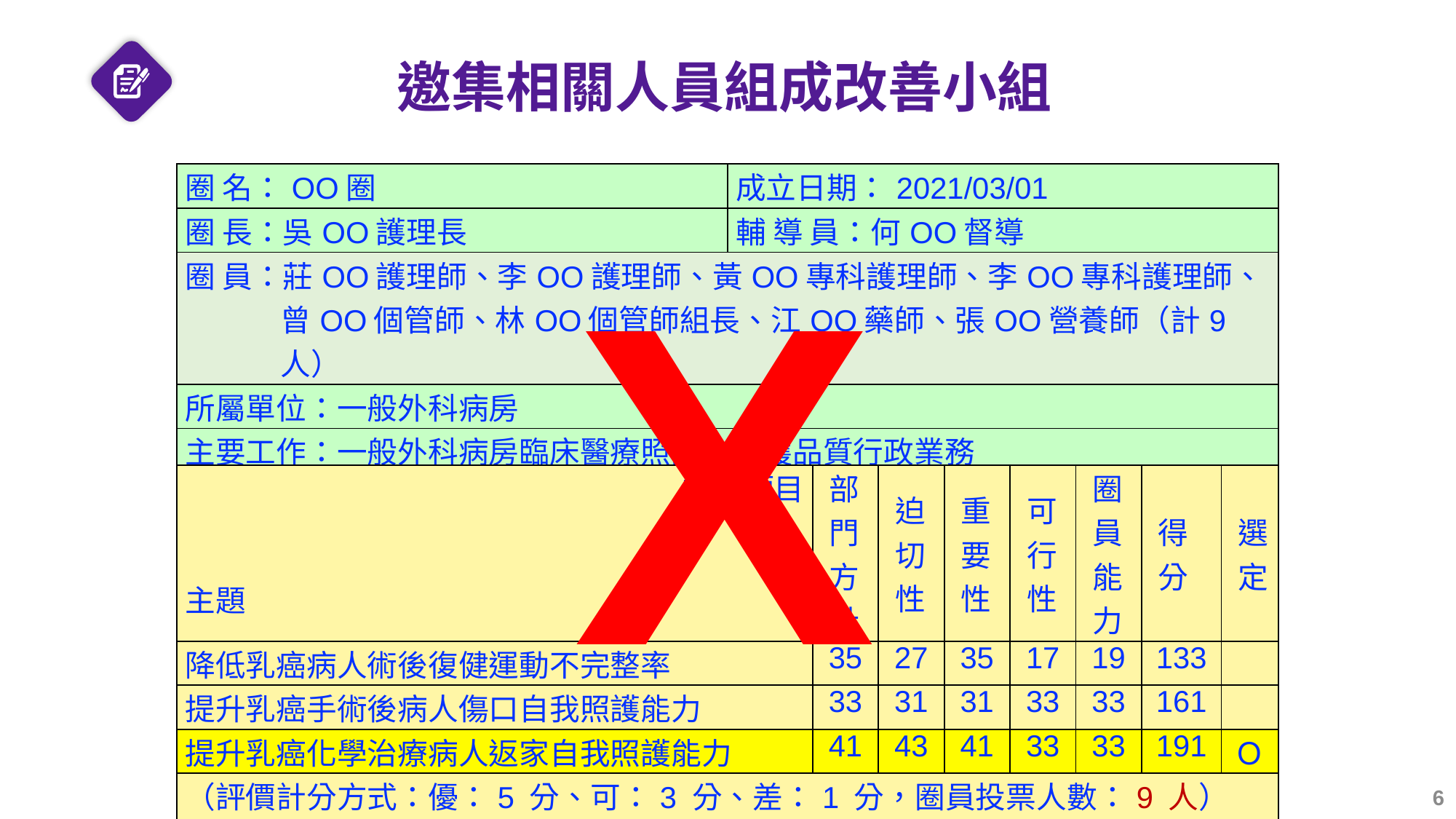

# 邀集相關人員組成改善小組
| 圈 名：OO圈 | 成立日期：2021/03/01 |
| --- | --- |
| 圈 長：吳OO護理長 | 輔 導 員：何OO督導 |
| 圈 員：莊OO護理師、李OO護理師、黃OO專科護理師、李OO專科護理師、 曾OO個管師、林OO個管師組長、江OO藥師、張OO營養師（計9人） |  |
| 所屬單位：一般外科病房 |  |
| 主要工作：一般外科病房臨床醫療照護、醫護品質行政業務 |  |
| 活動期間：2021/03/01~2021/12/31(同甘特圖起迄日) |  |
X
| 評價項目     主題 | 部門方針 | 迫切性 | 重要性 | 可行性 | 圈員能力 | 得分 | 選定 |
| --- | --- | --- | --- | --- | --- | --- | --- |
| 降低乳癌病人術後復健運動不完整率 | 35 | 27 | 35 | 17 | 19 | 133 |  |
| 提升乳癌手術後病人傷口自我照護能力 | 33 | 31 | 31 | 33 | 33 | 161 |  |
| 提升乳癌化學治療病人返家自我照護能力 | 41 | 43 | 41 | 33 | 33 | 191 | Ｏ |
| （評價計分方式：優：5 分、可：3 分、差：1 分，圈員投票人數：9 人） 製表人/日期-吳ＯＯ/2021/03/05 |  |  |  |  |  |  |  |
6